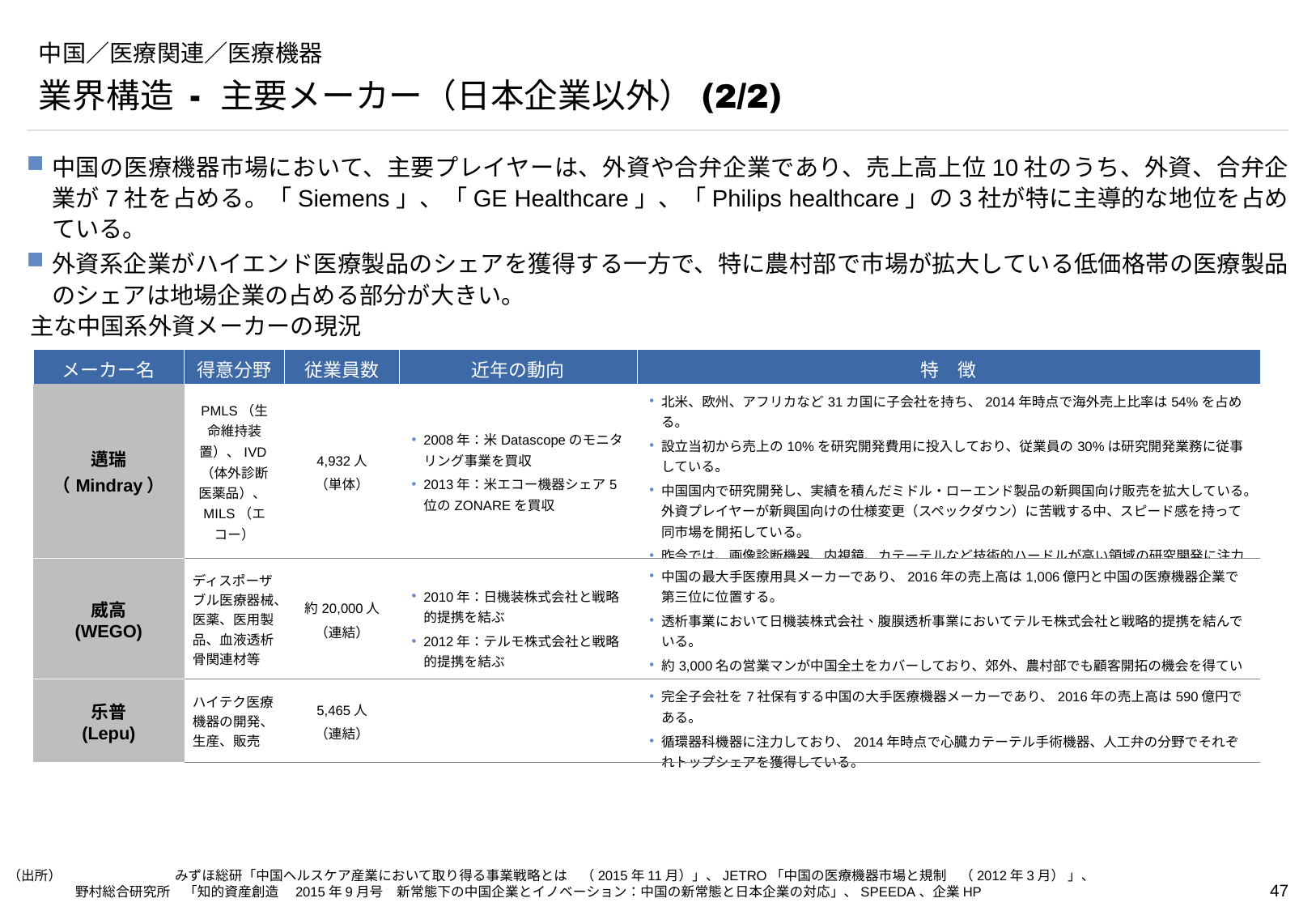

# 中国／医療関連／医療機器
業界構造 - 主要メーカー（日本企業以外）(2/2)
中国の医療機器市場において、主要プレイヤーは、外資や合弁企業であり、売上高上位10社のうち、外資、合弁企業が7社を占める。「Siemens」、「GE Healthcare」、「Philips healthcare」の3社が特に主導的な地位を占めている。
外資系企業がハイエンド医療製品のシェアを獲得する一方で、特に農村部で市場が拡大している低価格帯の医療製品のシェアは地場企業の占める部分が大きい。
主な中国系外資メーカーの現況
| メーカー名 | 得意分野 | 従業員数 | 近年の動向 | 特　徴 |
| --- | --- | --- | --- | --- |
| 邁瑞 （Mindray） | PMLS（生命維持装置）、IVD（体外診断医薬品）、MILS（エコー） | 4,932人 （単体） | 2008年：米Datascopeのモニタリング事業を買収 2013年：米エコー機器シェア5位のZONAREを買収 | 北米、欧州、アフリカなど31カ国に子会社を持ち、2014年時点で海外売上比率は54%を占める。 設立当初から売上の10%を研究開発費用に投入しており、従業員の30%は研究開発業務に従事している。 中国国内で研究開発し、実績を積んだミドル・ローエンド製品の新興国向け販売を拡大している。外資プレイヤーが新興国向けの仕様変更（スペックダウン）に苦戦する中、スピード感を持って同市場を開拓している。 昨今では、画像診断機器、内視鏡、カテーテルなど技術的ハードルが高い領域の研究開発に注力している。 |
| 威高 (WEGO) | ディスポーザブル医療器械、医薬、医用製品、血液透析骨関連材等 | 約20,000人 （連結） | 2010年：日機装株式会社と戦略的提携を結ぶ 2012年：テルモ株式会社と戦略的提携を結ぶ | 中国の最大手医療用具メーカーであり、2016年の売上高は1,006億円と中国の医療機器企業で第三位に位置する。 透析事業において日機装株式会社、腹膜透析事業においてテルモ株式会社と戦略的提携を結んでいる。 約3,000名の営業マンが中国全土をカバーしており、郊外、農村部でも顧客開拓の機会を得ている。 |
| 乐普 (Lepu) | ハイテク医療機器の開発、生産、販売 | 5,465人 （連結） |  | 完全子会社を7社保有する中国の大手医療機器メーカーであり、2016年の売上高は590億円である。 循環器科機器に注力しており、2014年時点で心臓カテーテル手術機器、人工弁の分野でそれぞれトップシェアを獲得している。 |
（出所）	みずほ総研「中国ヘルスケア産業において取り得る事業戦略とは　（2015年11月）」、JETRO「中国の医療機器市場と規制　（2012年3月） 」、
　　　　　野村総合研究所　「知的資産創造　2015年9月号　新常態下の中国企業とイノベーション：中国の新常態と日本企業の対応」、SPEEDA、企業HP